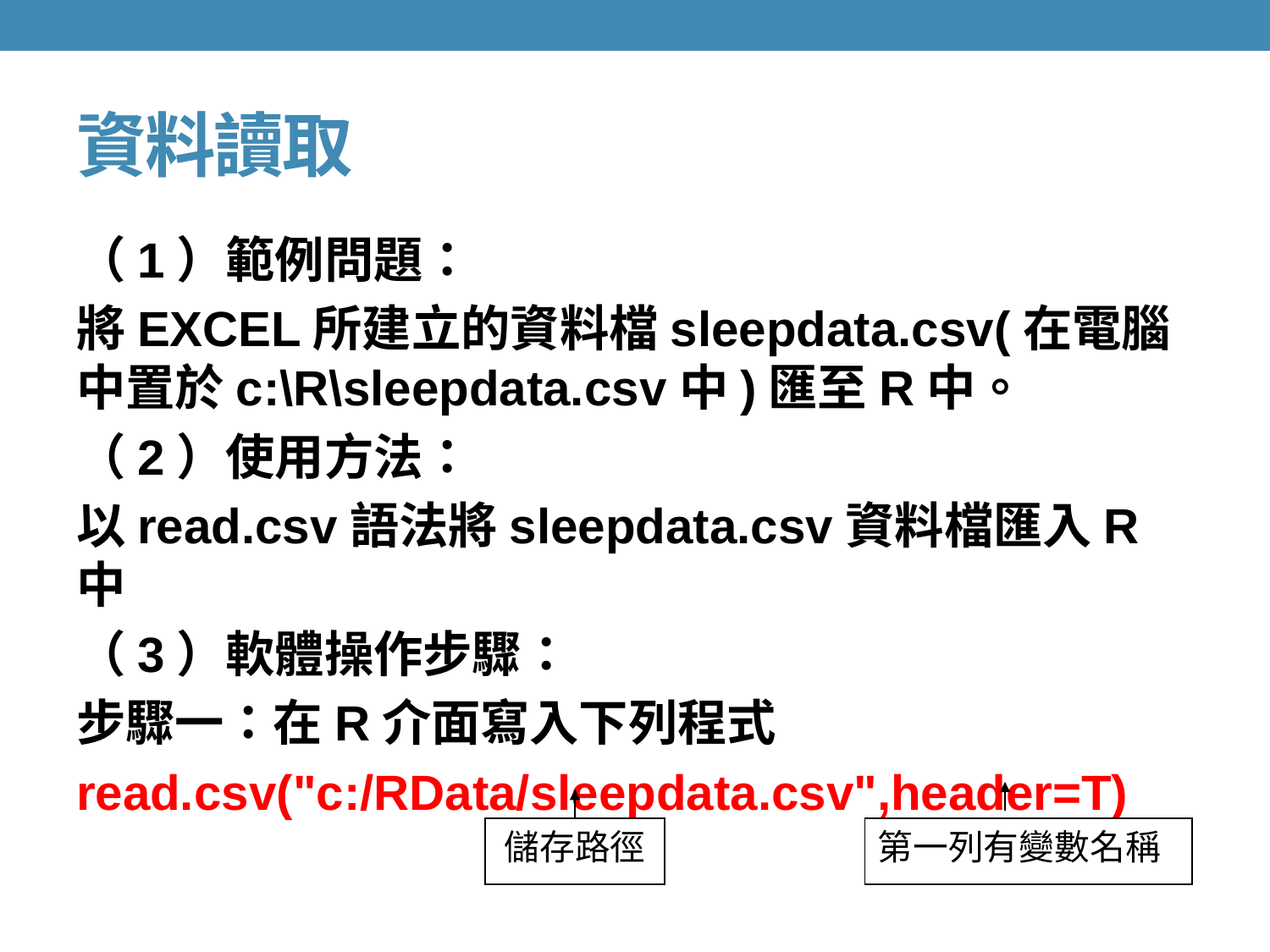

# 資料讀取
（1）範例問題：
將EXCEL所建立的資料檔sleepdata.csv(在電腦中置於c:\R\sleepdata.csv中)匯至R中。
（2）使用方法：
以read.csv語法將sleepdata.csv資料檔匯入R中
（3）軟體操作步驟：
步驟一：在R介面寫入下列程式
read.csv("c:/RData/sleepdata.csv",header=T)

儲存路徑
第一列有變數名稱